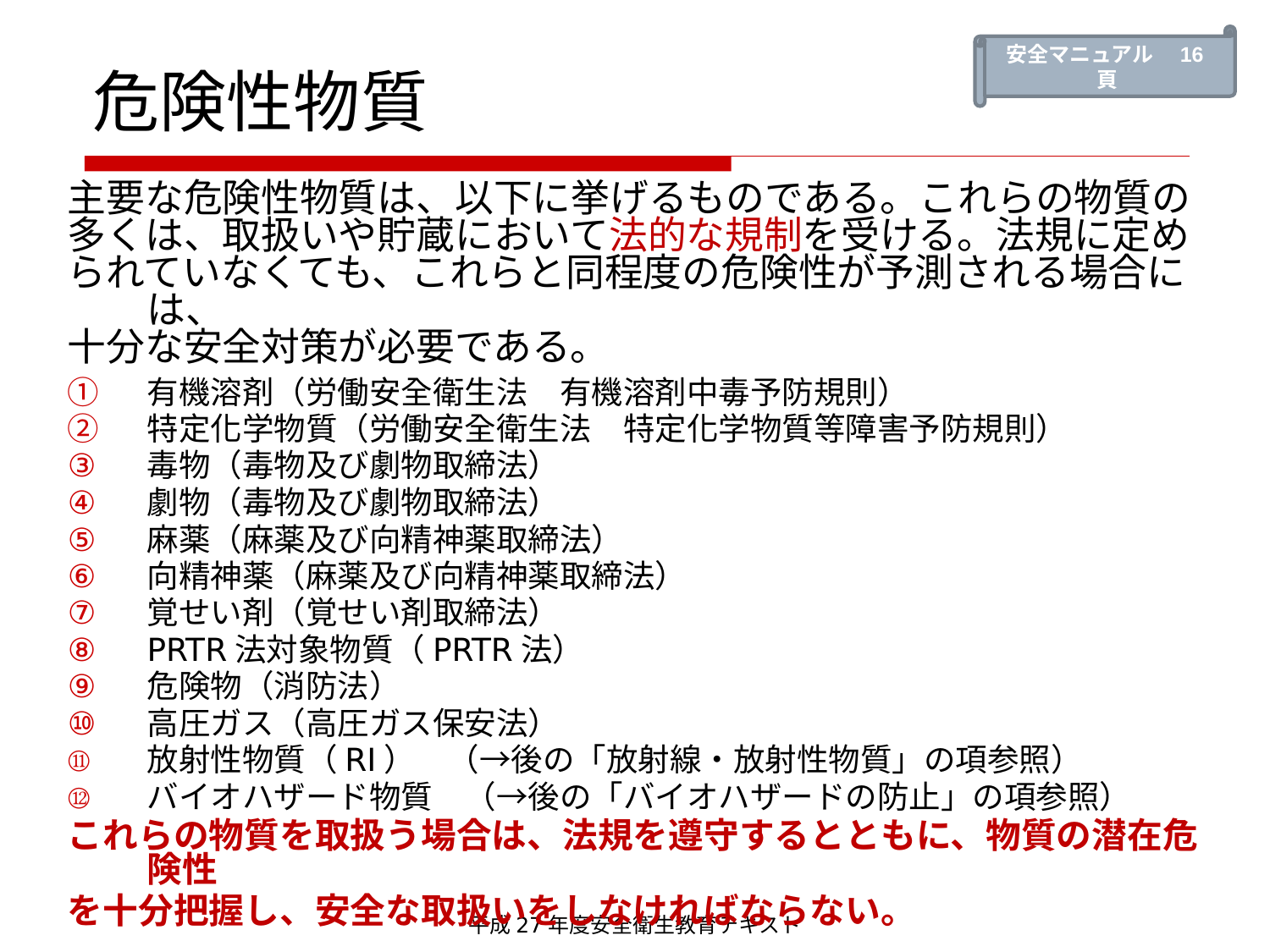

安全マニュアル　16頁
# 危険性物質
主要な危険性物質は、以下に挙げるものである。これらの物質の
多くは、取扱いや貯蔵において法的な規制を受ける。法規に定め
られていなくても、これらと同程度の危険性が予測される場合には、
十分な安全対策が必要である。
①	有機溶剤（労働安全衛生法　有機溶剤中毒予防規則）
②	特定化学物質（労働安全衛生法　特定化学物質等障害予防規則）
毒物（毒物及び劇物取締法）
劇物（毒物及び劇物取締法）
麻薬（麻薬及び向精神薬取締法）
向精神薬（麻薬及び向精神薬取締法）
覚せい剤（覚せい剤取締法）
PRTR法対象物質（PRTR法）
危険物（消防法）
高圧ガス（高圧ガス保安法）
放射性物質（RI）　（→後の「放射線・放射性物質」の項参照）
バイオハザード物質　（→後の「バイオハザードの防止」の項参照）
これらの物質を取扱う場合は、法規を遵守するとともに、物質の潜在危険性
を十分把握し、安全な取扱いをしなければならない。
平成27年度安全衛生教育テキスト